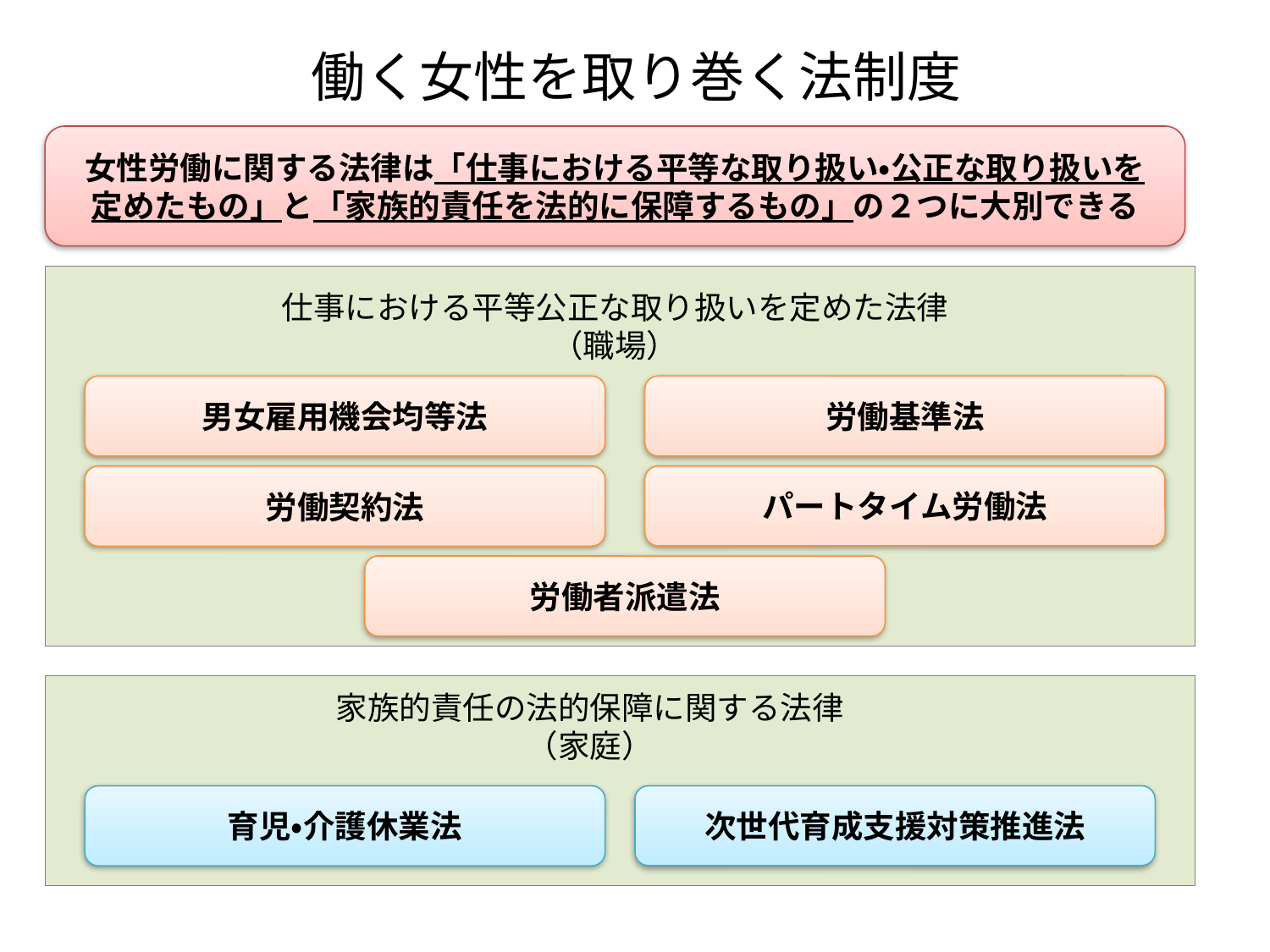

# 働く女性を取り巻く法制度
女性労働に関する法律は「仕事における平等な取り扱い・公正な取り扱いを
定めたもの」と「家族的責任を法的に保障するもの」の２つに大別できる

仕事における平等公正な取り扱いを定めた法律
（職場）
労働基準法
男女雇用機会均等法
労働契約法
パートタイム労働法
労働者派遣法

家族的責任の法的保障に関する法律
（家庭）
育児・介護休業法
次世代育成支援対策推進法